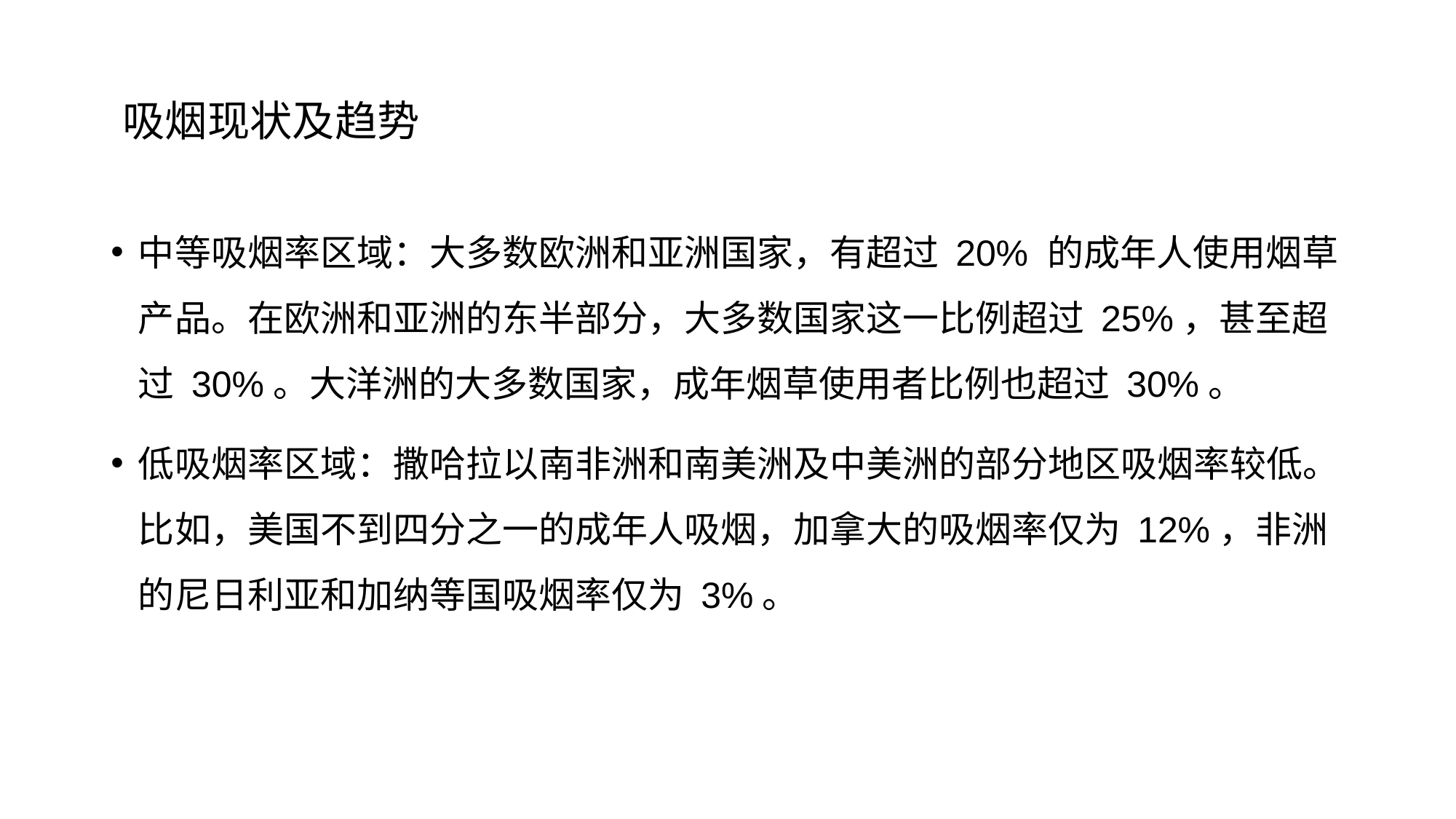

# 吸烟现状及趋势
中等吸烟率区域：大多数欧洲和亚洲国家，有超过 20% 的成年人使用烟草产品。在欧洲和亚洲的东半部分，大多数国家这一比例超过 25%，甚至超过 30%。大洋洲的大多数国家，成年烟草使用者比例也超过 30%。
低吸烟率区域：撒哈拉以南非洲和南美洲及中美洲的部分地区吸烟率较低。比如，美国不到四分之一的成年人吸烟，加拿大的吸烟率仅为 12%，非洲的尼日利亚和加纳等国吸烟率仅为 3%。